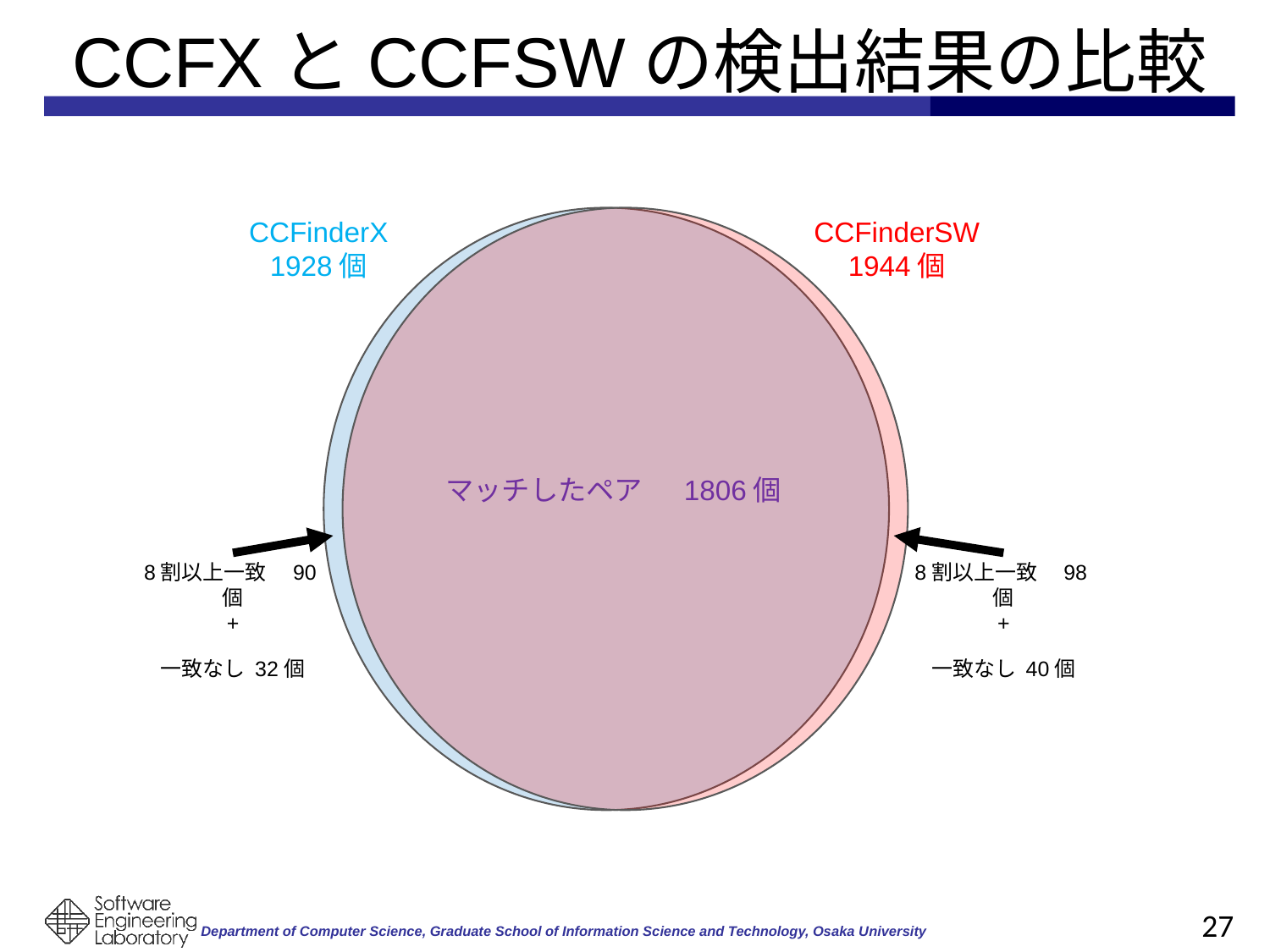

# CCFXとCCFSWの検出結果の比較
CCFinderX
1928個

CCFinderSW
1944個

マッチしたペア 　1806個
8割以上一致　90個
+
一致なし 32個
8割以上一致　98個
+
一致なし 40個
27